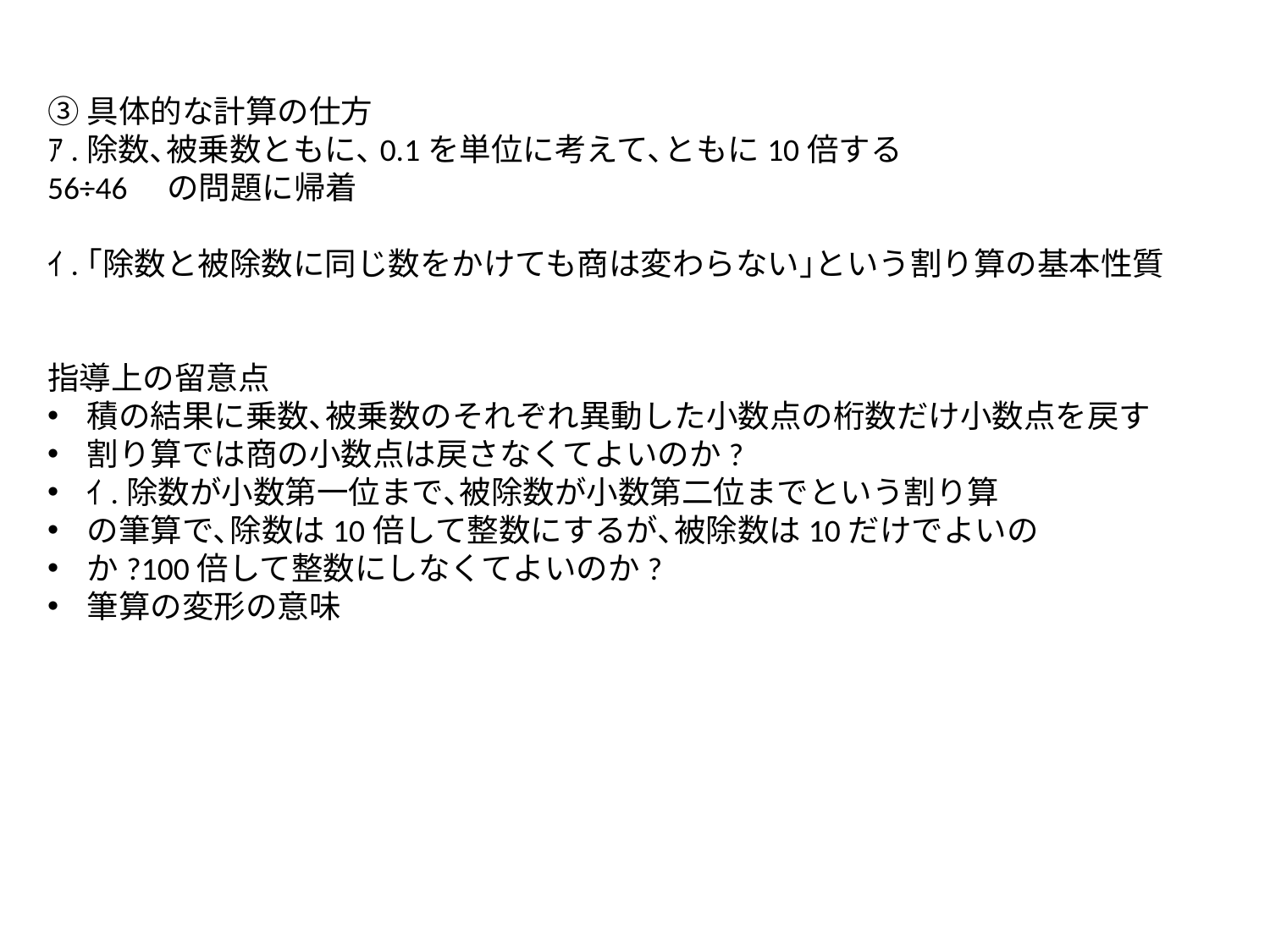

③具体的な計算の仕方
ｱ.除数､被乗数ともに､0.1を単位に考えて､ともに10倍する
56÷46　の問題に帰着

ｲ.｢除数と被除数に同じ数をかけても商は変わらない｣という割り算の基本性質

指導上の留意点
積の結果に乗数､被乗数のそれぞれ異動した小数点の桁数だけ小数点を戻す
割り算では商の小数点は戻さなくてよいのか?
ｲ.除数が小数第一位まで､被除数が小数第二位までという割り算
の筆算で､除数は10倍して整数にするが､被除数は10だけでよいの
か?100倍して整数にしなくてよいのか?
筆算の変形の意味